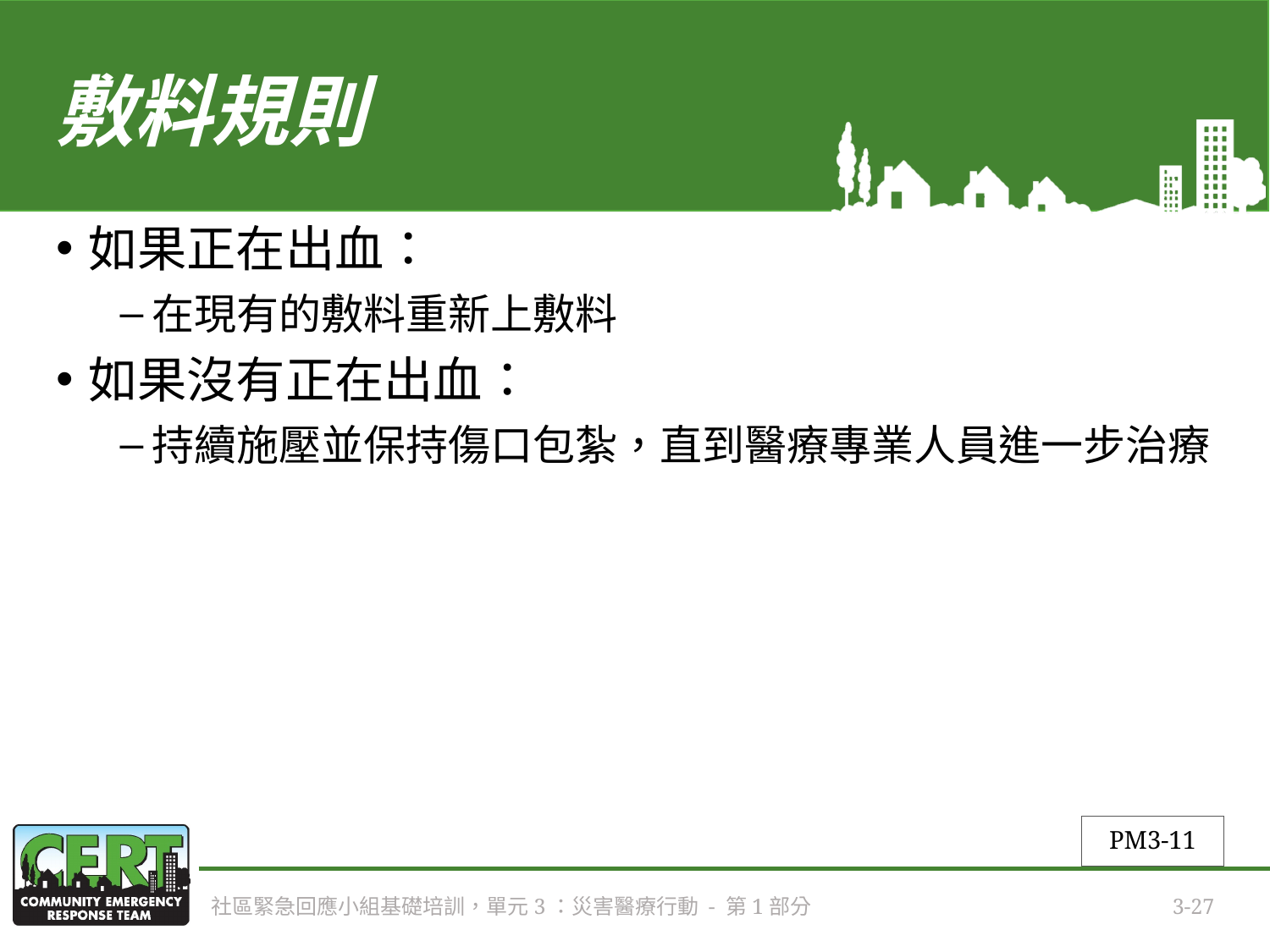

# 敷料規則
如果正在出血：
在現有的敷料重新上敷料
如果沒有正在出血：
持續施壓並保持傷口包紮，直到醫療專業人員進一步治療

PM3-11
社區緊急回應小組基礎培訓，單元3：災害醫療行動 - 第1部分
3-27